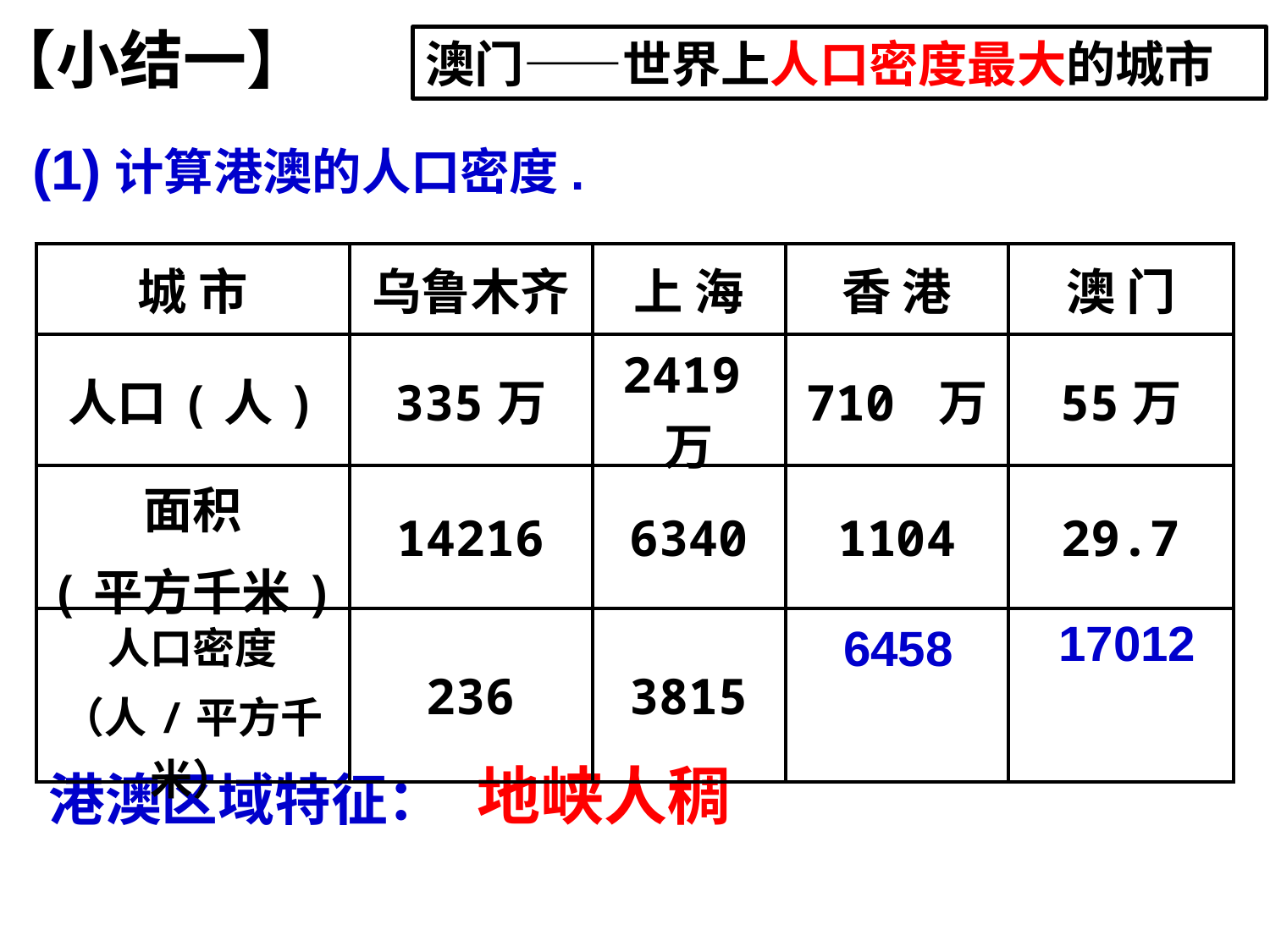

【小结一】
澳门——世界上人口密度最大的城市
(1)计算港澳的人口密度.
| 城 市 | 乌鲁木齐 | 上 海 | 香 港 | 澳 门 |
| --- | --- | --- | --- | --- |
| 人口(人) | 335万 | 2419万 | 710 万 | 55万 |
| 面积 (平方千米) | 14216 | 6340 | 1104 | 29.7 |
| 人口密度 （人/平方千米） | 236 | 3815 |  |  |
17012
6458
港澳区域特征：
地峡人稠